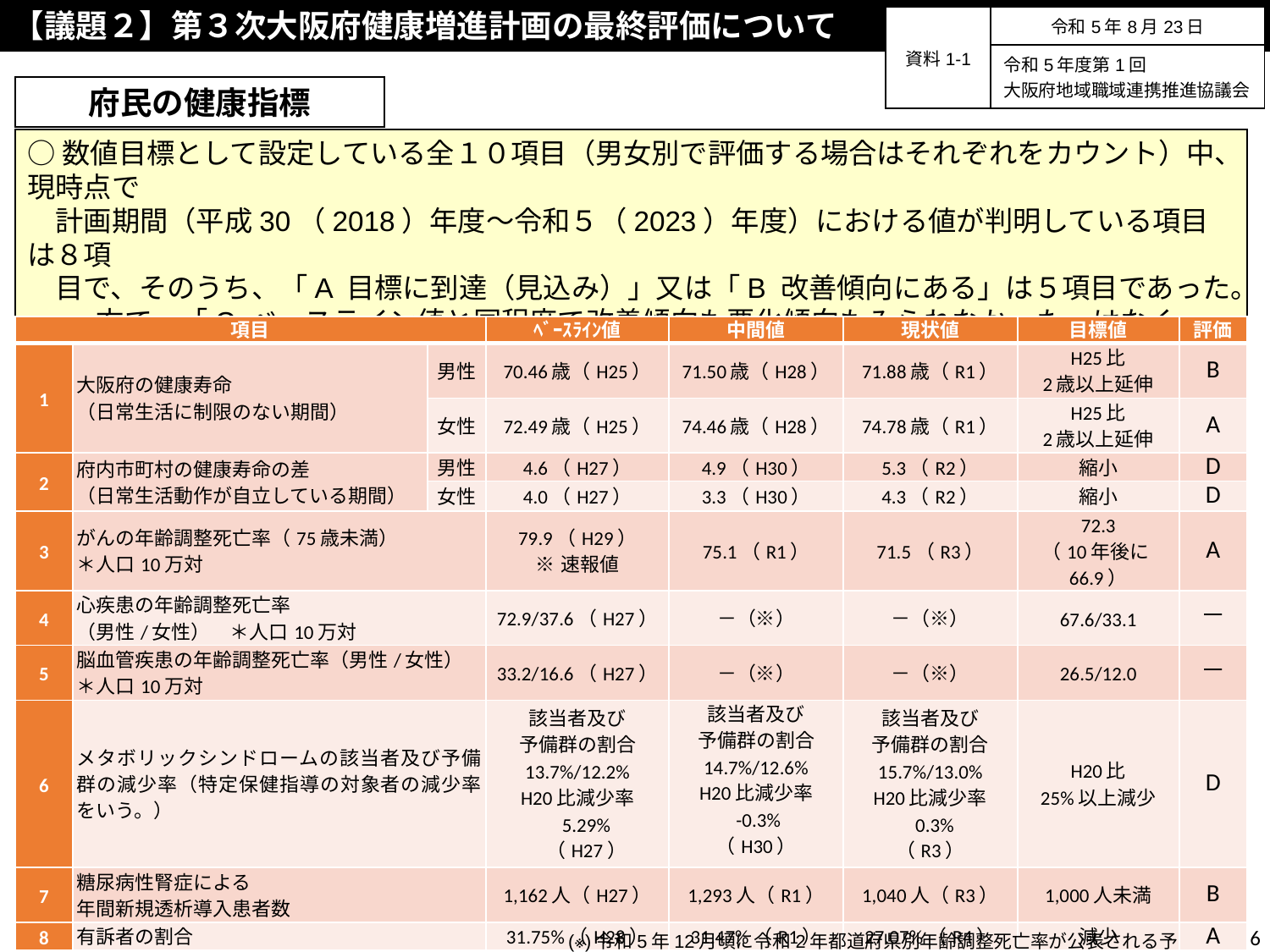

【議題２】第３次大阪府健康増進計画の最終評価について
| 資料1-1 | 令和5年8月23日 |
| --- | --- |
|  | 令和5年度第1回 大阪府地域職域連携推進協議会 |
府民の健康指標
○数値目標として設定している全１０項目（男女別で評価する場合はそれぞれをカウント）中、現時点で
　計画期間（平成30（2018）年度～令和５（2023）年度）における値が判明している項目は８項
　目で、そのうち、「A 目標に到達（見込み）」又は「B 改善傾向にある」は５項目であった。
　  一方で、「C ベースライン値と同程度で改善傾向も悪化傾向もみられなかった」はなく、「Ｄ 悪化した」は
　３項目であった。
| 項目 |  |  | ﾍﾞｰｽﾗｲﾝ値 | 中間値 | 現状値 | 目標値 | 評価 |
| --- | --- | --- | --- | --- | --- | --- | --- |
| 1 | 大阪府の健康寿命 （日常生活に制限のない期間） | 男性 | 70.46歳（H25） | 71.50歳（H28） | 71.88歳（R1） | H25比 2歳以上延伸 | B |
|  |  | 女性 | 72.49歳（H25） | 74.46歳（H28） | 74.78歳（R1） | H25比 2歳以上延伸 | A |
| 2 | 府内市町村の健康寿命の差 （日常生活動作が自立している期間） | 男性 | 4.6（H27） | 4.9（H30） | 5.3（R2） | 縮小 | D |
|  |  | 女性 | 4.0（H27） | 3.3（H30） | 4.3（R2） | 縮小 | D |
| 3 | がんの年齢調整死亡率（75歳未満） ＊人口10万対 |  | 79.9（H29） ※速報値 | 75.1（R1） | 71.5（R3） | 72.3 （10年後に66.9） | A |
| 4 | 心疾患の年齢調整死亡率 （男性/女性）　＊人口10万対 |  | 72.9/37.6（H27） | －（※） | －（※） | 67.6/33.1 | － |
| 5 | 脳血管疾患の年齢調整死亡率（男性/女性） ＊人口10万対 |  | 33.2/16.6（H27） | －（※） | －（※） | 26.5/12.0 | － |
| 6 | メタボリックシンドロームの該当者及び予備群の減少率（特定保健指導の対象者の減少率をいう。） |  | 該当者及び 予備群の割合 13.7%/12.2% H20比減少率 5.29% （H27） | 該当者及び 予備群の割合 14.7%/12.6% H20比減少率 -0.3% （H30） | 該当者及び 予備群の割合 15.7%/13.0% H20比減少率 0.3% （R3） | H20比 25%以上減少 | D |
| 7 | 糖尿病性腎症による 年間新規透析導入患者数 |  | 1,162人（H27） | 1,293人（R1） | 1,040人（R3） | 1,000人未満 | B |
| 8 | 有訴者の割合 |  | 31.75%（H28） | 31.47%（R1） | 27.07%（R4） | 減少 | A |
6
(※)令和5年12月頃に令和2年都道府県別年齢調整死亡率が公表される予定